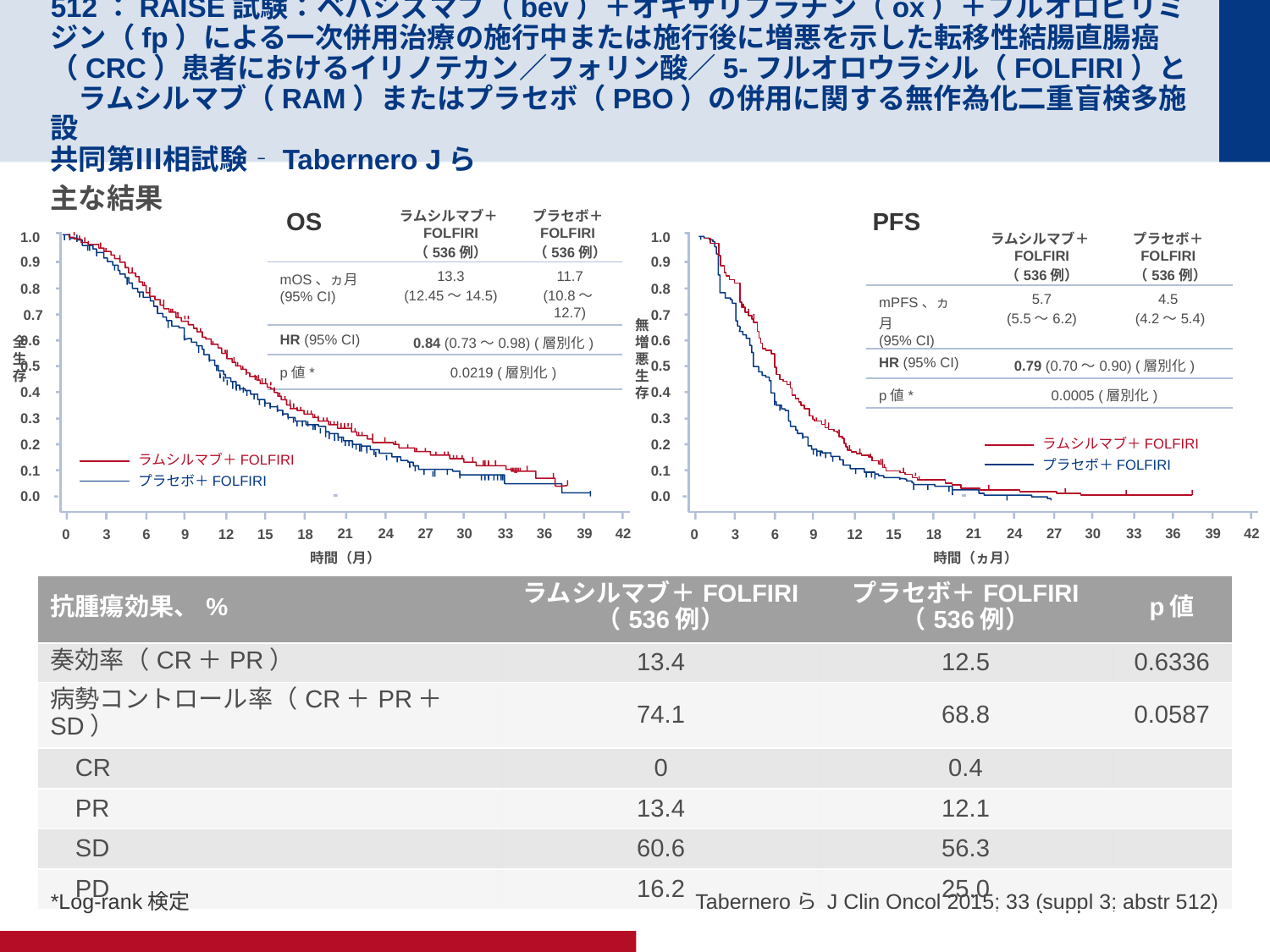

# 512：RAISE試験：ベバシズマブ（bev）＋オキサリプラチン（ox）＋フルオロピリミジン（fp）による一次併用治療の施行中または施行後に増悪を示した転移性結腸直腸癌（CRC）患者におけるイリノテカン／フォリン酸／5-フルオロウラシル（FOLFIRI）と　ラムシルマブ（RAM）またはプラセボ（PBO）の併用に関する無作為化二重盲検多施設 共同第Ⅲ相試験‐Tabernero Jら
主な結果
|  | ラムシルマブ＋FOLFIRI （536例） | プラセボ＋FOLFIRI （536例） |
| --- | --- | --- |
| mOS、ヵ月 (95% CI) | 13.3 (12.45～14.5) | 11.7 (10.8～12.7) |
| HR (95% CI) | 0.84 (0.73～0.98) (層別化) |  |
| p値\* | 0.0219 (層別化) |  |
OS
PFS
|  | ラムシルマブ＋FOLFIRI （536例） | プラセボ＋FOLFIRI （536例） |
| --- | --- | --- |
| mPFS、ヵ月 (95% CI) | 5.7 (5.5～6.2) | 4.5 (4.2～5.4) |
| HR (95% CI) | 0.79 (0.70～0.90) (層別化) |  |
| p値\* | 0.0005 (層別化) |  |
1.0
1.0

0.9
0.9

0.8
0.8

0.7
0.7

0.6
0.6

無増悪生存
全生存
0.5
0.5

0.4
0.4

0.3
0.3

ラムシルマブ＋FOLFIRI
0.2
0.2

ラムシルマブ＋FOLFIRI

プラセボ＋FOLFIRI

0.1
0.1

プラセボ＋FOLFIRI

0.0
0.0

21
24
27
30
33
36
39
42

21
24
27
30
33
36
39
42

0
3
6
9
12
15
18

0
3
6
9
12
15
18
時間（月）
時間（ヵ月）
| 抗腫瘍効果、% | ラムシルマブ＋FOLFIRI （536例） | プラセボ＋FOLFIRI （536例） | p値 |
| --- | --- | --- | --- |
| 奏効率（CR＋PR） | 13.4 | 12.5 | 0.6336 |
| 病勢コントロール率（CR＋PR＋SD） | 74.1 | 68.8 | 0.0587 |
| CR | 0 | 0.4 |  |
| PR | 13.4 | 12.1 |  |
| SD | 60.6 | 56.3 |  |
| PD | 16.2 | 25.0 |  |
*Log-rank検定
Taberneroら J Clin Oncol 2015; 33 (suppl 3; abstr 512)